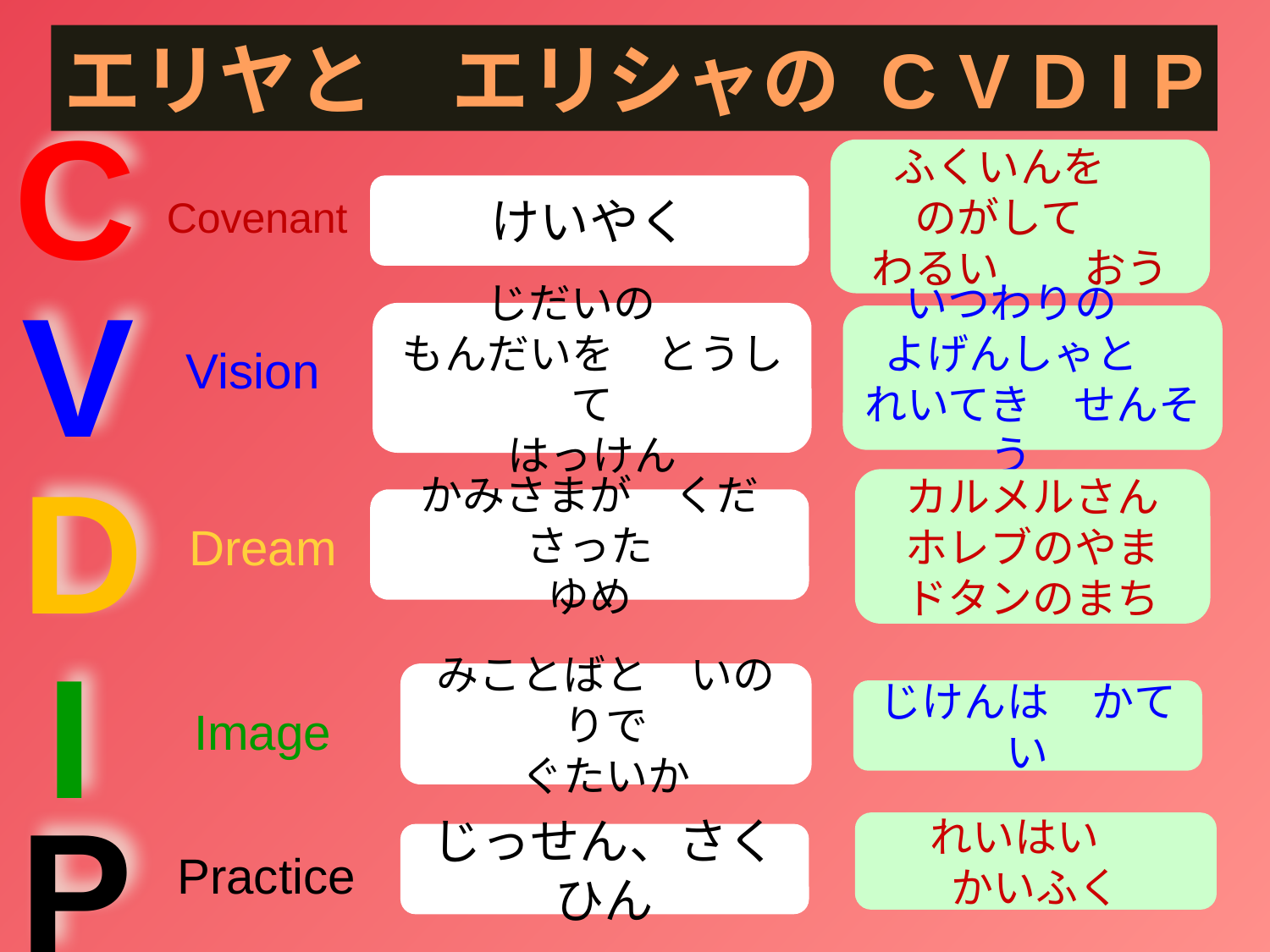

エリヤと　エリシャの C V D I P
C
ふくいんを
のがして
わるい　　おう
けいやく
Covenant
V
じだいの
もんだいを　とうして
はっけん
いつわりの
よげんしゃと
れいてき　せんそう
Vision
D
カルメルさん
ホレブのやま
ドタンのまち
かみさまが　くださった
ゆめ
Dream
I
みことばと　いのりで
ぐたいか
じけんは　かてい
Image
P
れいはい
かいふく
じっせん、さくひん
Practice